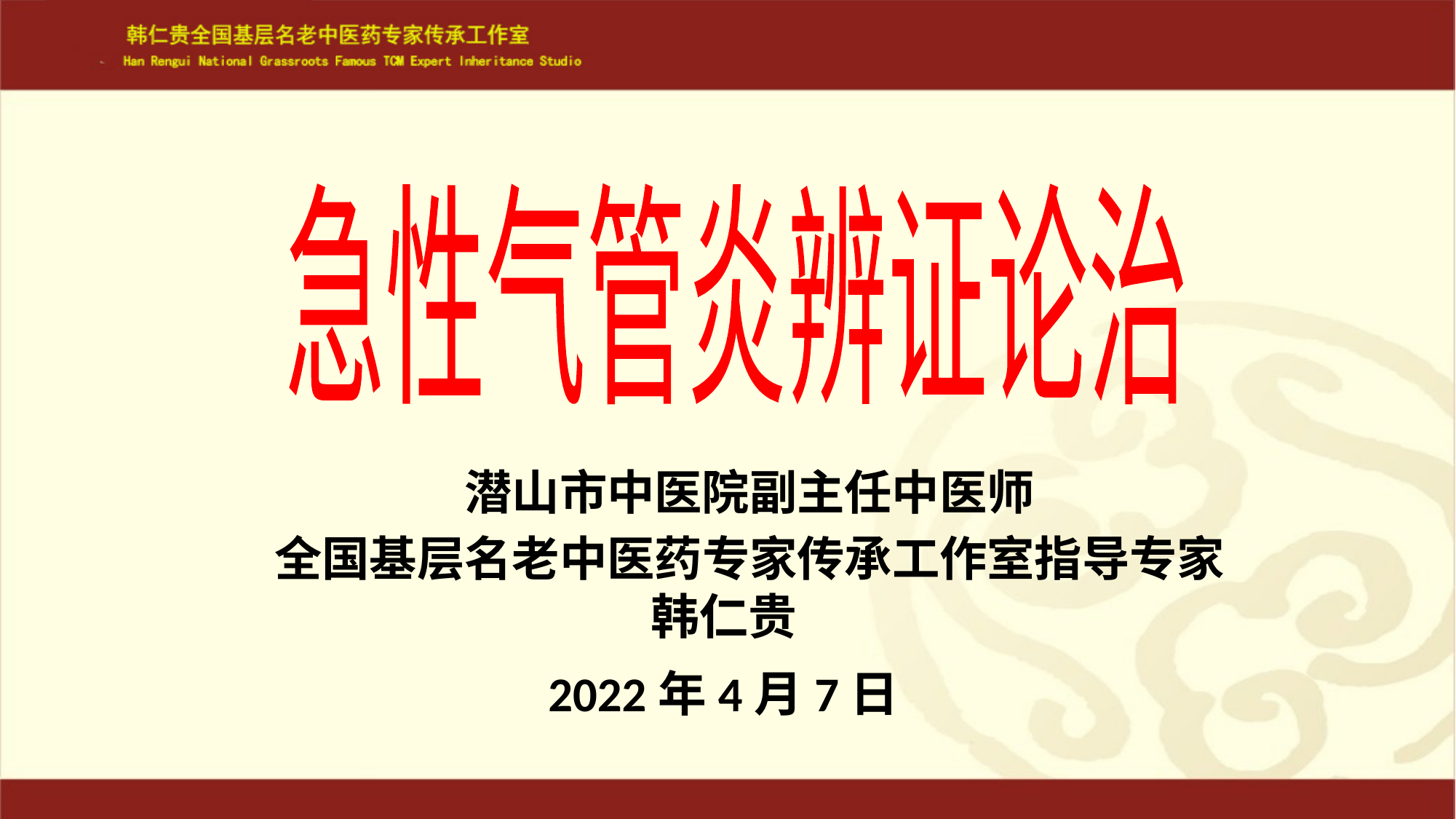

急性气管炎辨证论治
潜山市中医院副主任中医师
全国基层名老中医药专家传承工作室指导专家
韩仁贵
2022年4月7日